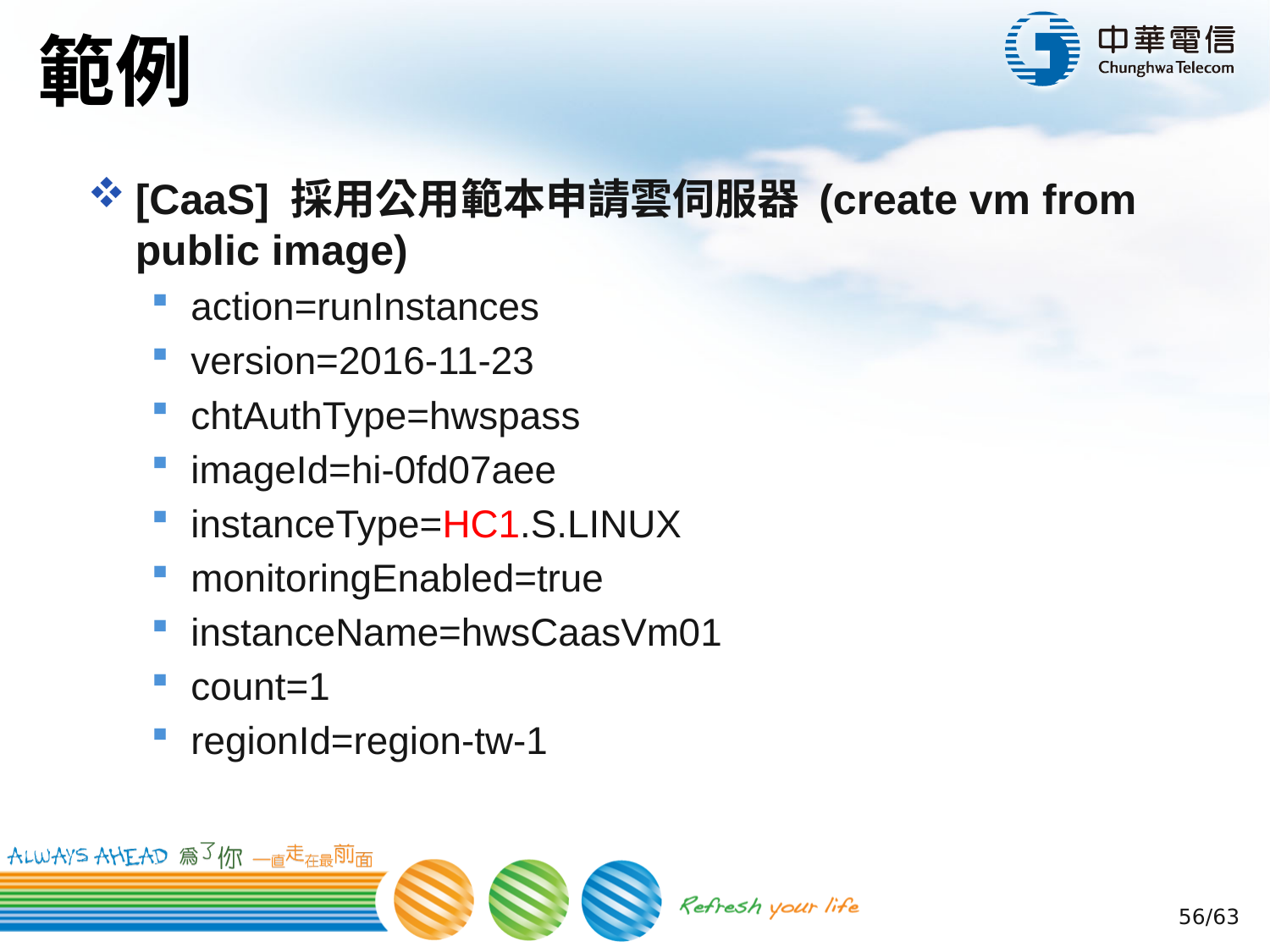

# 範例
[CaaS] 採用公用範本申請雲伺服器 (create vm from public image)
action=runInstances
version=2016-11-23
chtAuthType=hwspass
imageId=hi-0fd07aee
instanceType=HC1.S.LINUX
monitoringEnabled=true
instanceName=hwsCaasVm01
count=1
regionId=region-tw-1